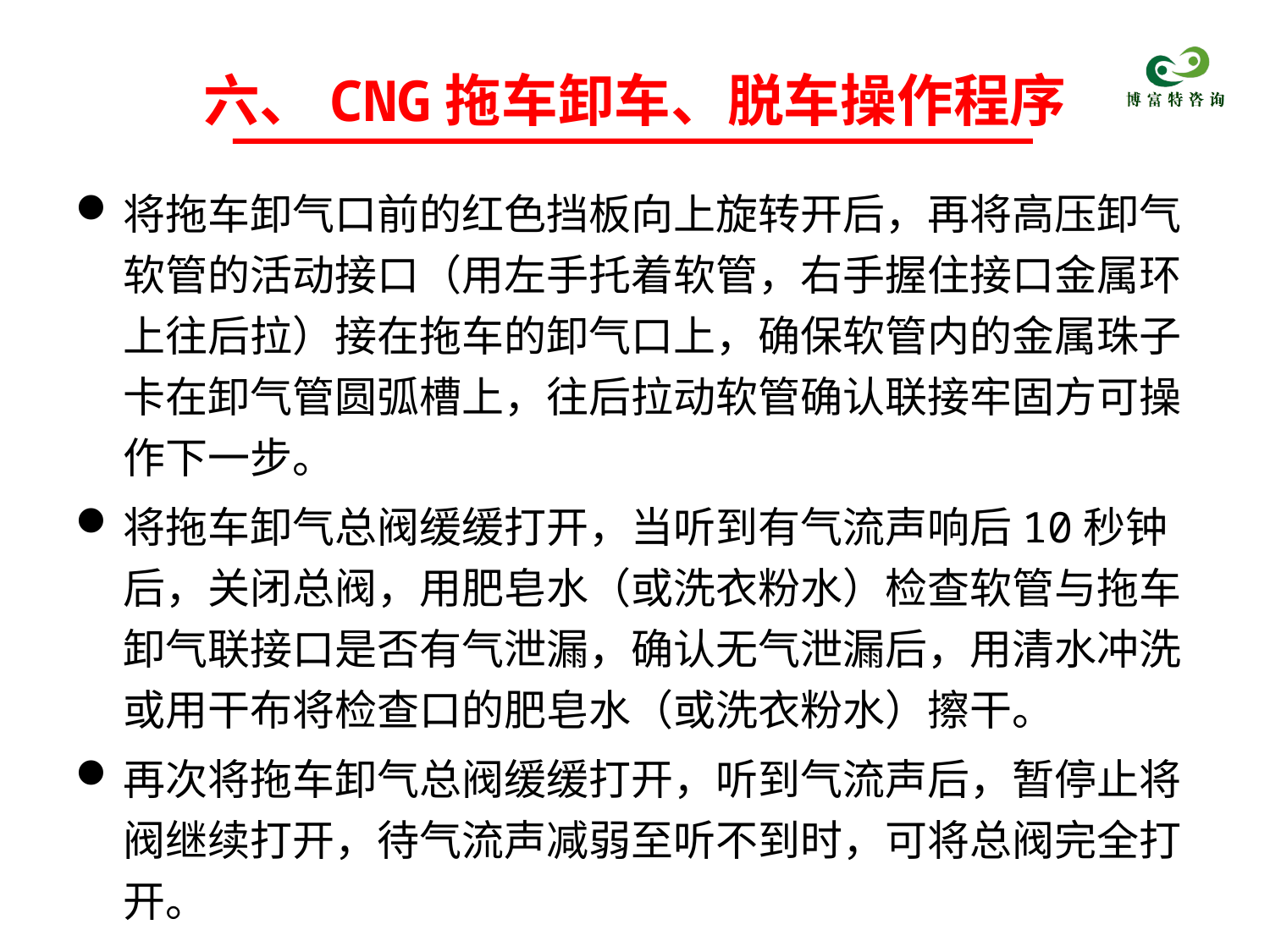

# 六、CNG拖车卸车、脱车操作程序

将拖车卸气口前的红色挡板向上旋转开后，再将高压卸气软管的活动接口（用左手托着软管，右手握住接口金属环上往后拉）接在拖车的卸气口上，确保软管内的金属珠子卡在卸气管圆弧槽上，往后拉动软管确认联接牢固方可操作下一步。
将拖车卸气总阀缓缓打开，当听到有气流声响后10秒钟后，关闭总阀，用肥皂水（或洗衣粉水）检查软管与拖车卸气联接口是否有气泄漏，确认无气泄漏后，用清水冲洗或用干布将检查口的肥皂水（或洗衣粉水）擦干。
再次将拖车卸气总阀缓缓打开，听到气流声后，暂停止将阀继续打开，待气流声减弱至听不到时，可将总阀完全打开。